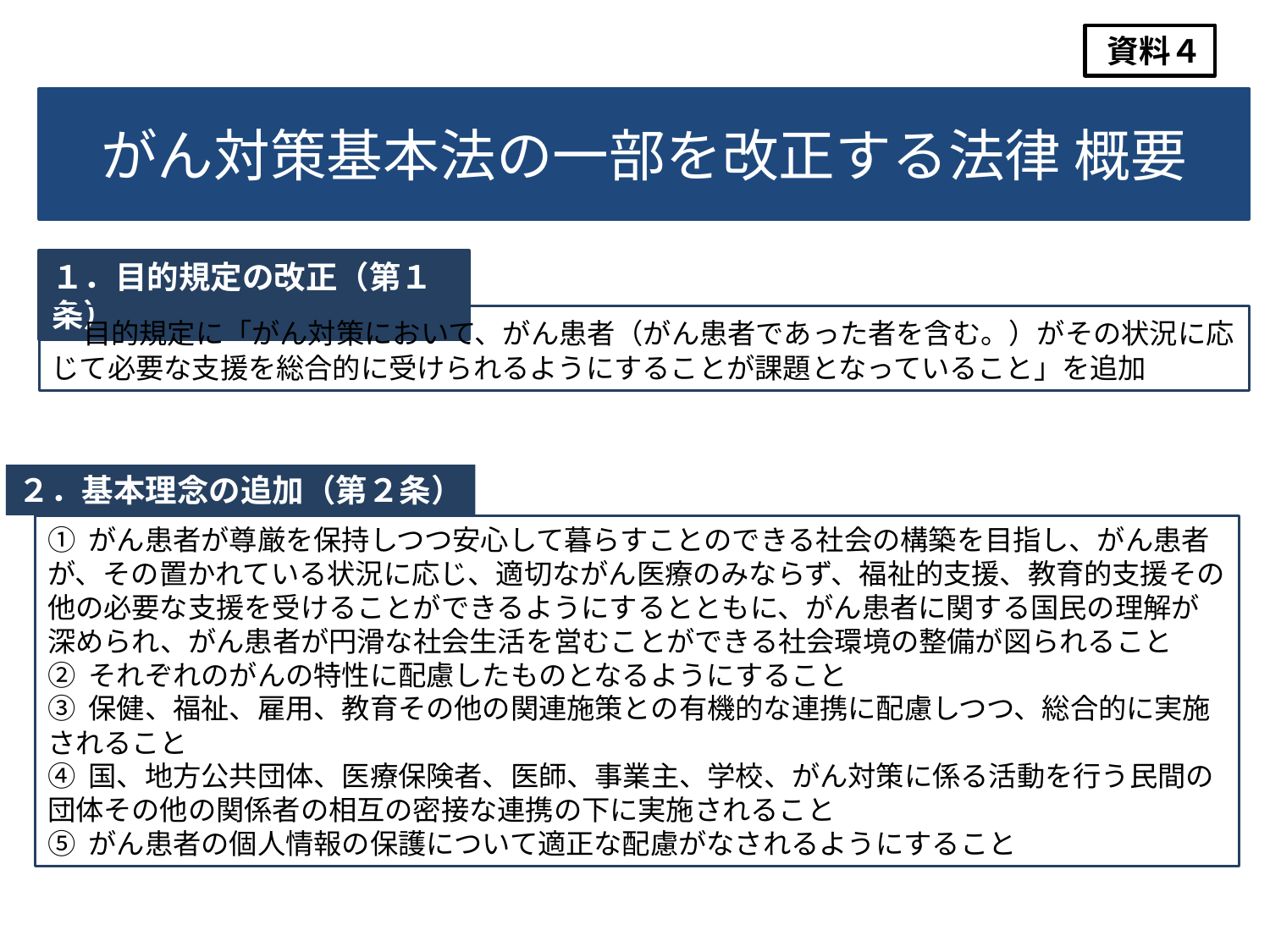

資料４
がん対策基本法の一部を改正する法律 概要
１．目的規定の改正（第１条）
　目的規定に「がん対策において、がん患者（がん患者であった者を含む。）がその状況に応じて必要な支援を総合的に受けられるようにすることが課題となっていること」を追加
２．基本理念の追加（第２条）
① がん患者が尊厳を保持しつつ安心して暮らすことのできる社会の構築を目指し、がん患者が、その置かれている状況に応じ、適切ながん医療のみならず、福祉的支援、教育的支援その他の必要な支援を受けることができるようにするとともに、がん患者に関する国民の理解が深められ、がん患者が円滑な社会生活を営むことができる社会環境の整備が図られること
② それぞれのがんの特性に配慮したものとなるようにすること
③ 保健、福祉、雇用、教育その他の関連施策との有機的な連携に配慮しつつ、総合的に実施されること
④ 国、地方公共団体、医療保険者、医師、事業主、学校、がん対策に係る活動を行う民間の団体その他の関係者の相互の密接な連携の下に実施されること
⑤ がん患者の個人情報の保護について適正な配慮がなされるようにすること